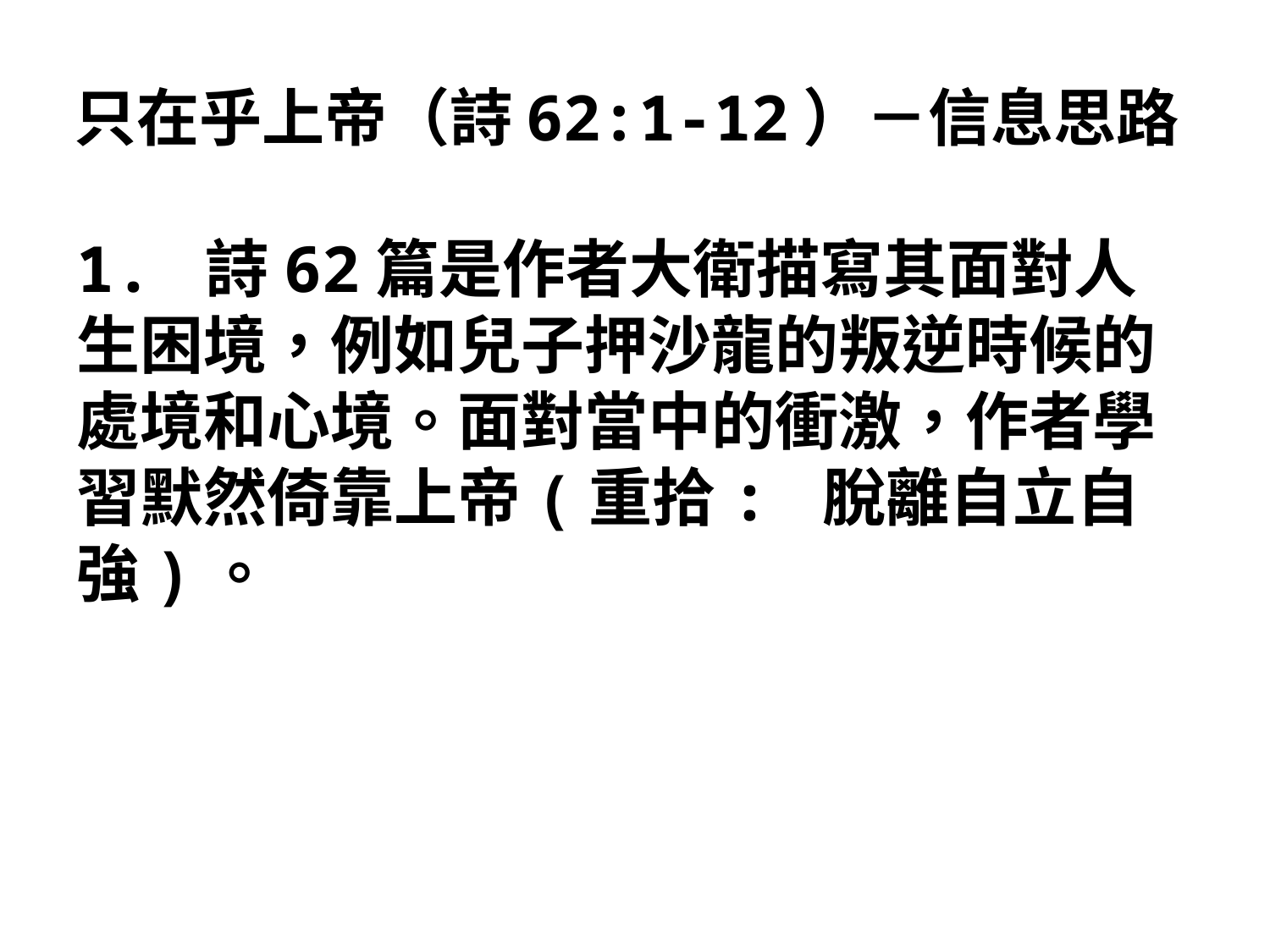

# 只在乎上帝（詩62:1-12）－信息思路
1. 詩62篇是作者大衛描寫其面對人生困境，例如兒子押沙龍的叛逆時候的處境和心境。面對當中的衝激，作者學習默然倚靠上帝(重拾: 脫離自立自強)。